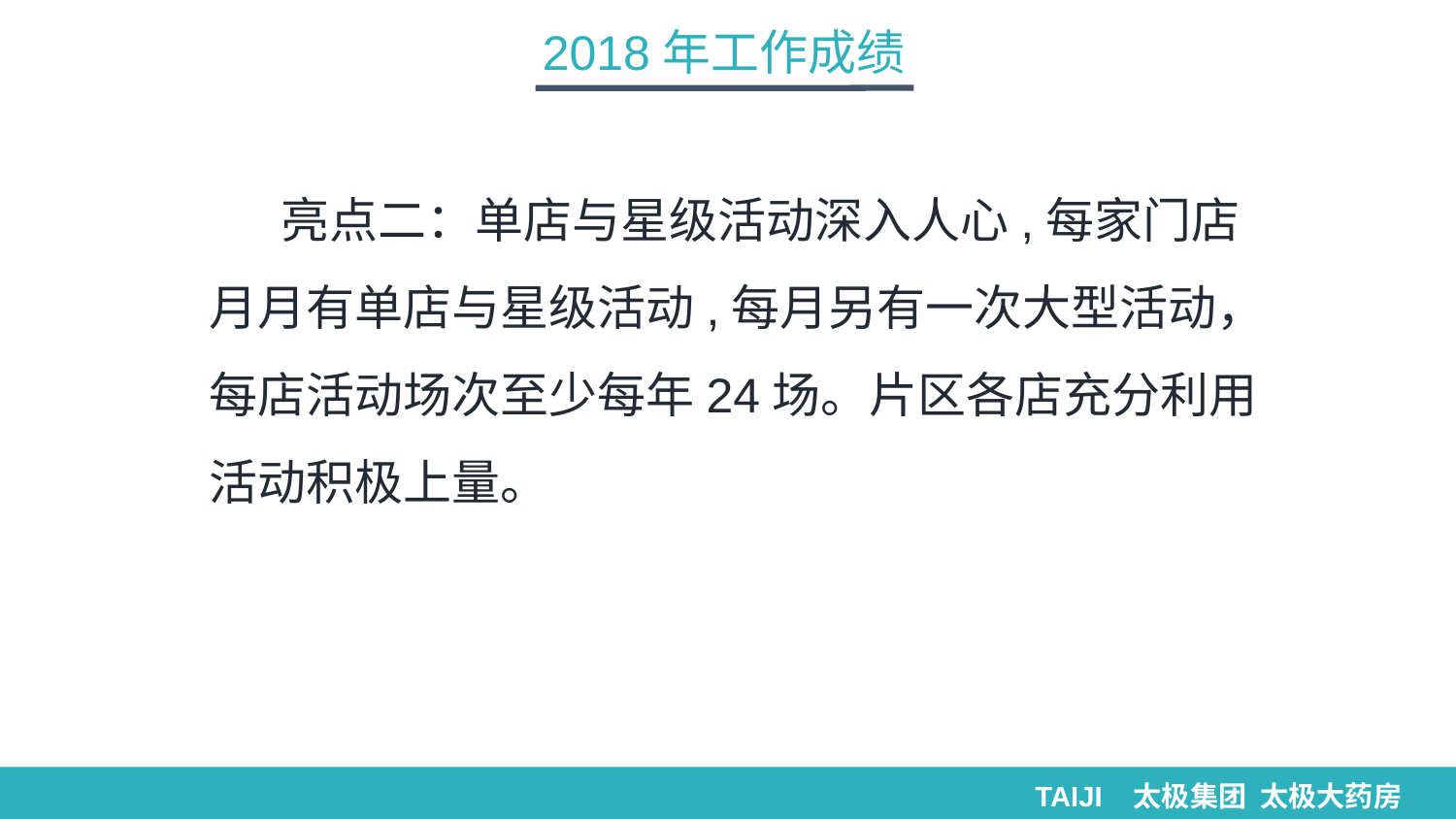

2018年工作成绩
亮点二：单店与星级活动深入人心,每家门店月月有单店与星级活动,每月另有一次大型活动，每店活动场次至少每年24场。片区各店充分利用活动积极上量。

TAIJI   太极集团  太极大药房